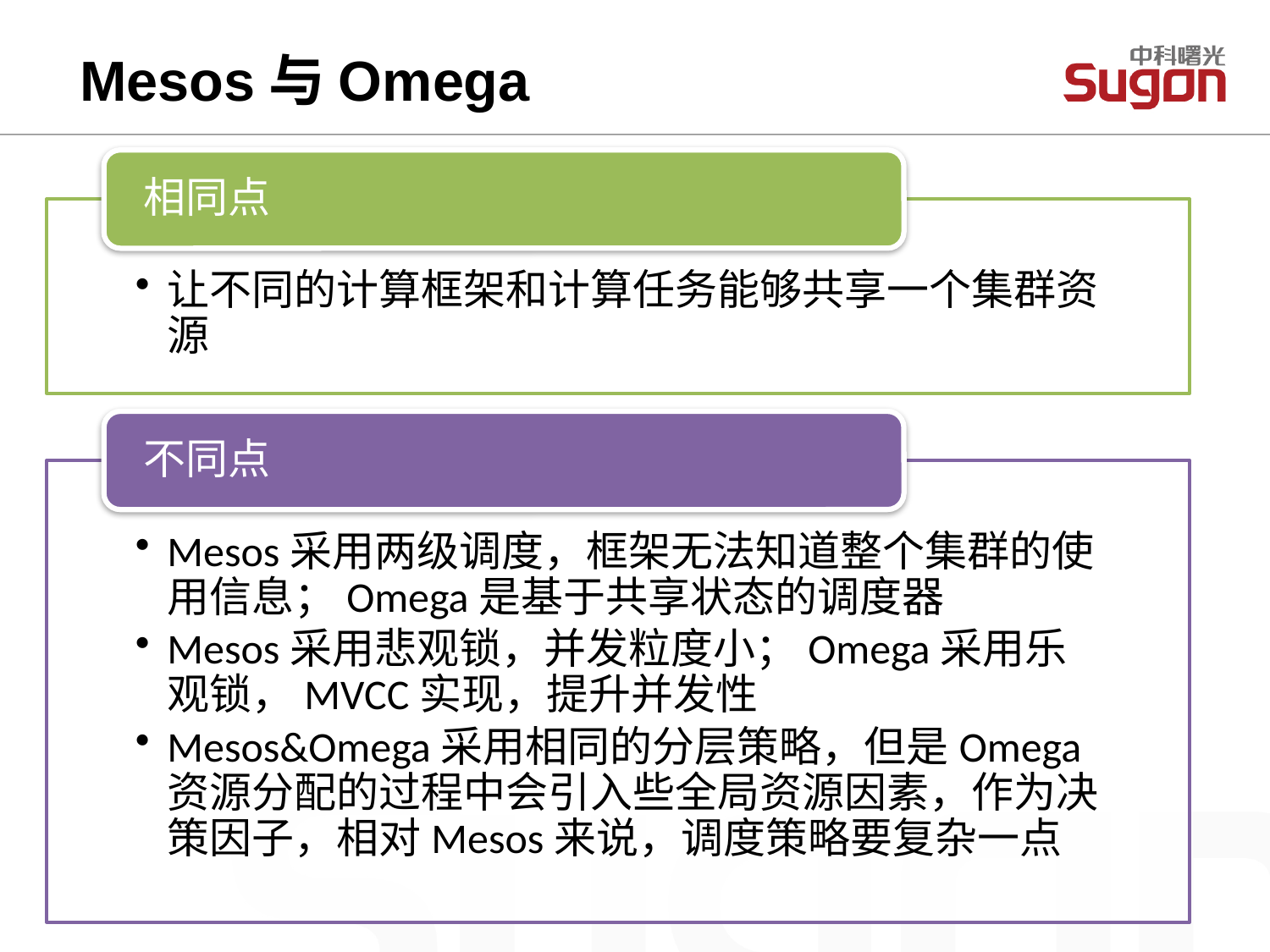

Mesos与Omega
让不同的计算框架和计算任务能够共享一个集群资源
相同点
Mesos采用两级调度，框架无法知道整个集群的使用信息；Omega是基于共享状态的调度器
Mesos采用悲观锁，并发粒度小；Omega采用乐观锁，MVCC实现，提升并发性
Mesos&Omega采用相同的分层策略，但是Omega资源分配的过程中会引入些全局资源因素，作为决策因子，相对Mesos来说，调度策略要复杂一点
不同点